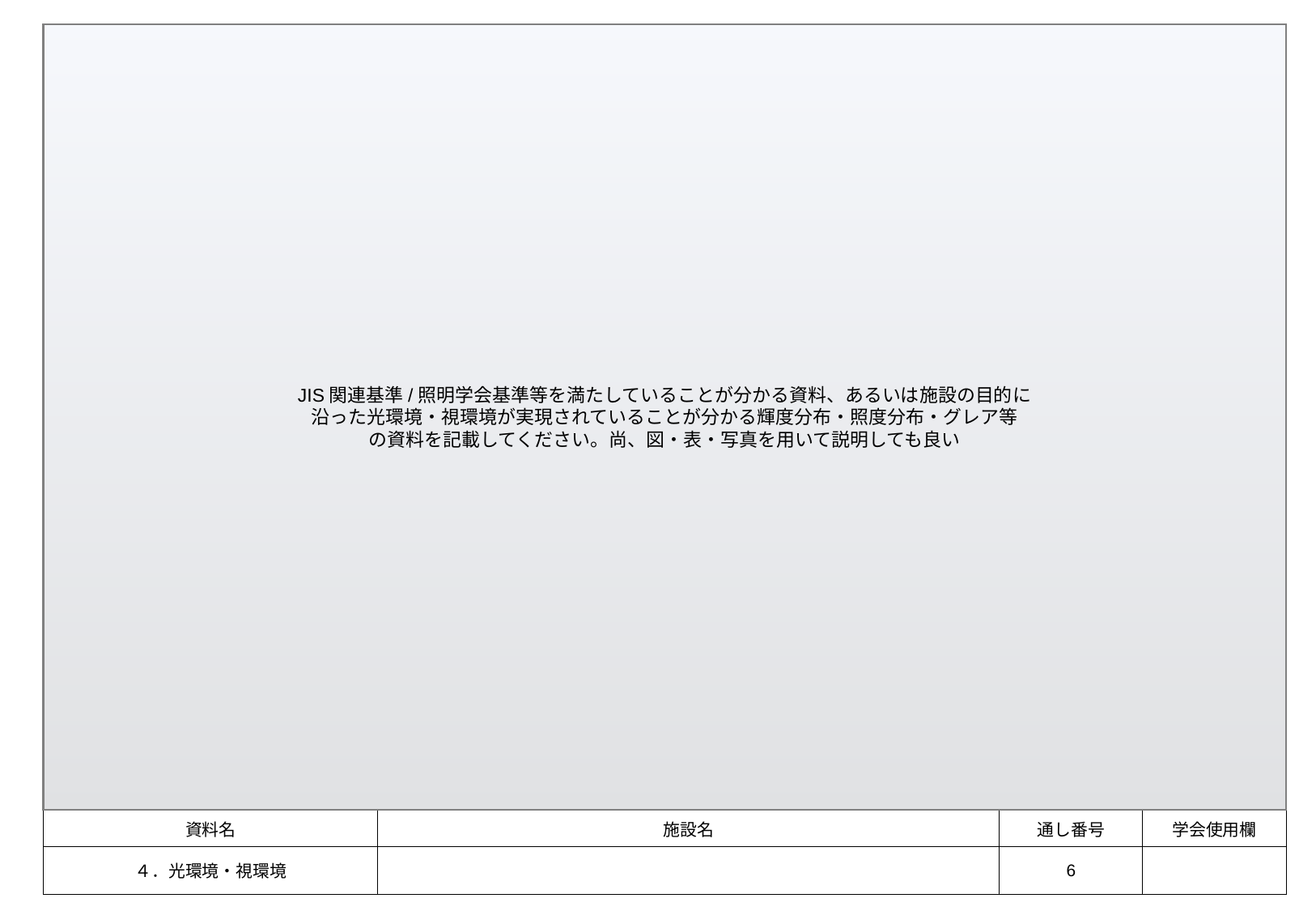

|  |  |  |  |
| --- | --- | --- | --- |
| 資料名 | 施設名 | 通し番号 | 学会使用欄 |
| ４．光環境・視環境 |  | 6 |  |
JIS関連基準/照明学会基準等を満たしていることが分かる資料、あるいは施設の目的に
沿った光環境・視環境が実現されていることが分かる輝度分布・照度分布・グレア等
の資料を記載してください。尚、図・表・写真を用いて説明しても良い